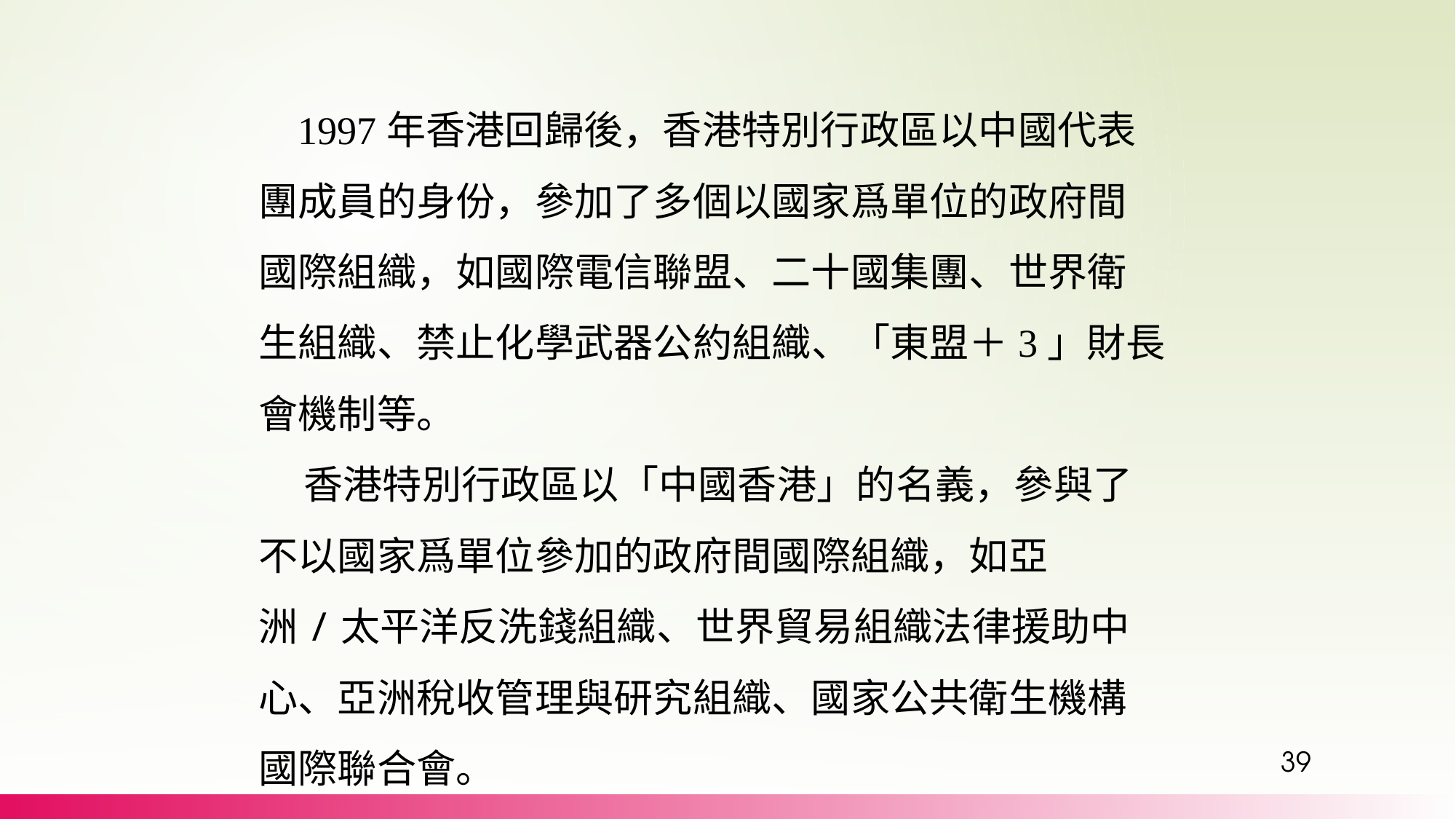

1997年香港回歸後，香港特別行政區以中國代表團成員的身份，參加了多個以國家爲單位的政府間國際組織，如國際電信聯盟、二十國集團、世界衛生組織、禁止化學武器公約組織、「東盟＋3」財長會機制等。
    香港特別行政區以「中國香港」的名義，參與了不以國家爲單位參加的政府間國際組織，如亞洲/太平洋反洗錢組織、世界貿易組織法律援助中心、亞洲稅收管理與研究組織、國家公共衛生機構國際聯合會。

來源：中國外交部駐港特派員公署官網「香港參與政府間國際組織/機制情況」http://www.fmcoprc.gov.hk/chn/syzx/gjzzygjhy/

39